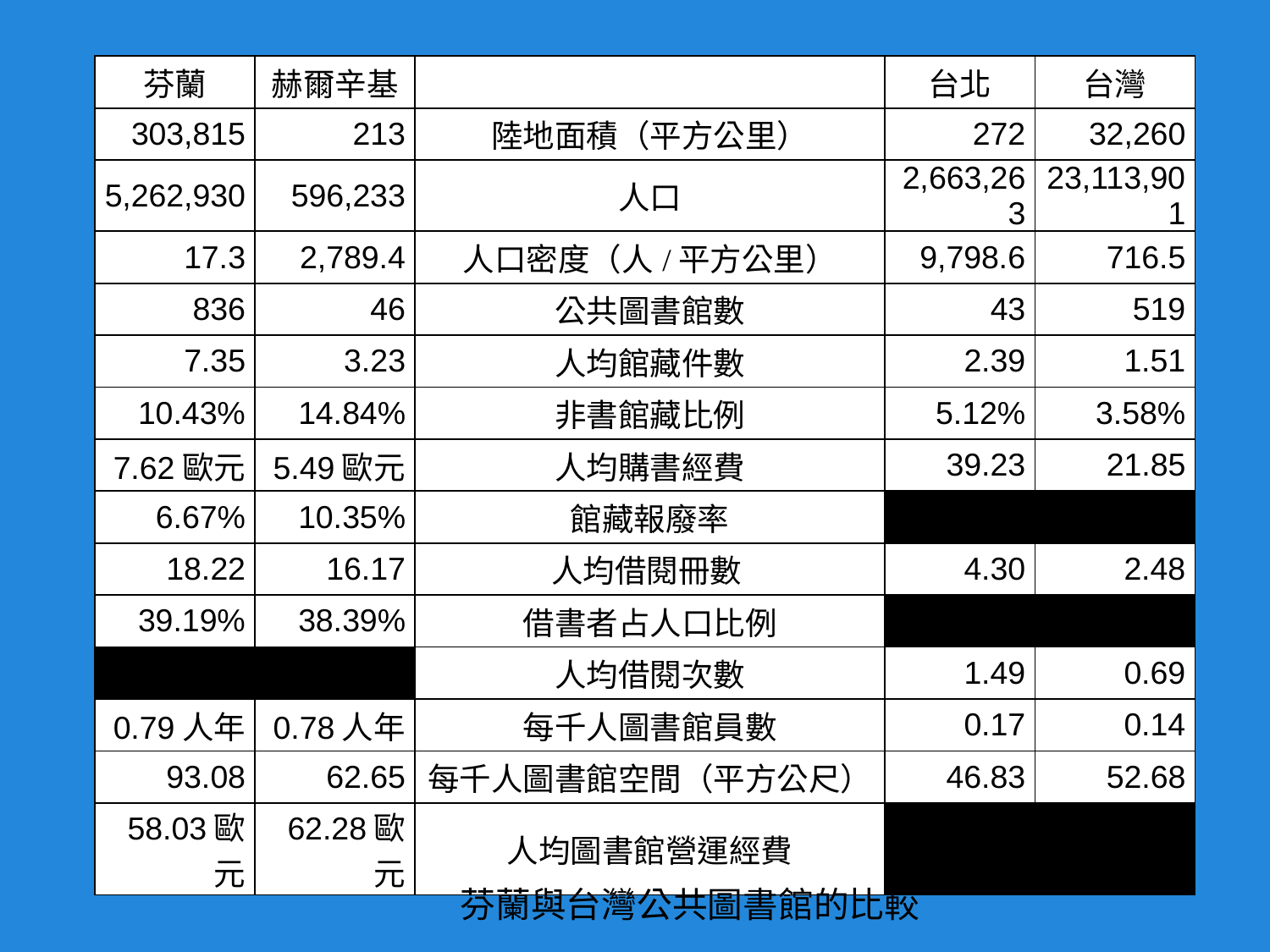

| 芬蘭 | 赫爾辛基 |  | 台北 | 台灣 |
| --- | --- | --- | --- | --- |
| 303,815 | 213 | 陸地面積（平方公里） | 272 | 32,260 |
| 5,262,930 | 596,233 | 人口 | 2,663,263 | 23,113,901 |
| 17.3 | 2,789.4 | 人口密度（人/平方公里） | 9,798.6 | 716.5 |
| 836 | 46 | 公共圖書館數 | 43 | 519 |
| 7.35 | 3.23 | 人均館藏件數 | 2.39 | 1.51 |
| 10.43% | 14.84% | 非書館藏比例 | 5.12% | 3.58% |
| 7.62歐元 | 5.49歐元 | 人均購書經費 | 39.23 | 21.85 |
| 6.67% | 10.35% | 館藏報廢率 |  |  |
| 18.22 | 16.17 | 人均借閱冊數 | 4.30 | 2.48 |
| 39.19% | 38.39% | 借書者占人口比例 |  |  |
|  |  | 人均借閱次數 | 1.49 | 0.69 |
| 0.79人年 | 0.78人年 | 每千人圖書館員數 | 0.17 | 0.14 |
| 93.08 | 62.65 | 每千人圖書館空間（平方公尺） | 46.83 | 52.68 |
| 58.03歐元 | 62.28歐元 | 人均圖書館營運經費 |  |  |
芬蘭與台灣公共圖書館的比較